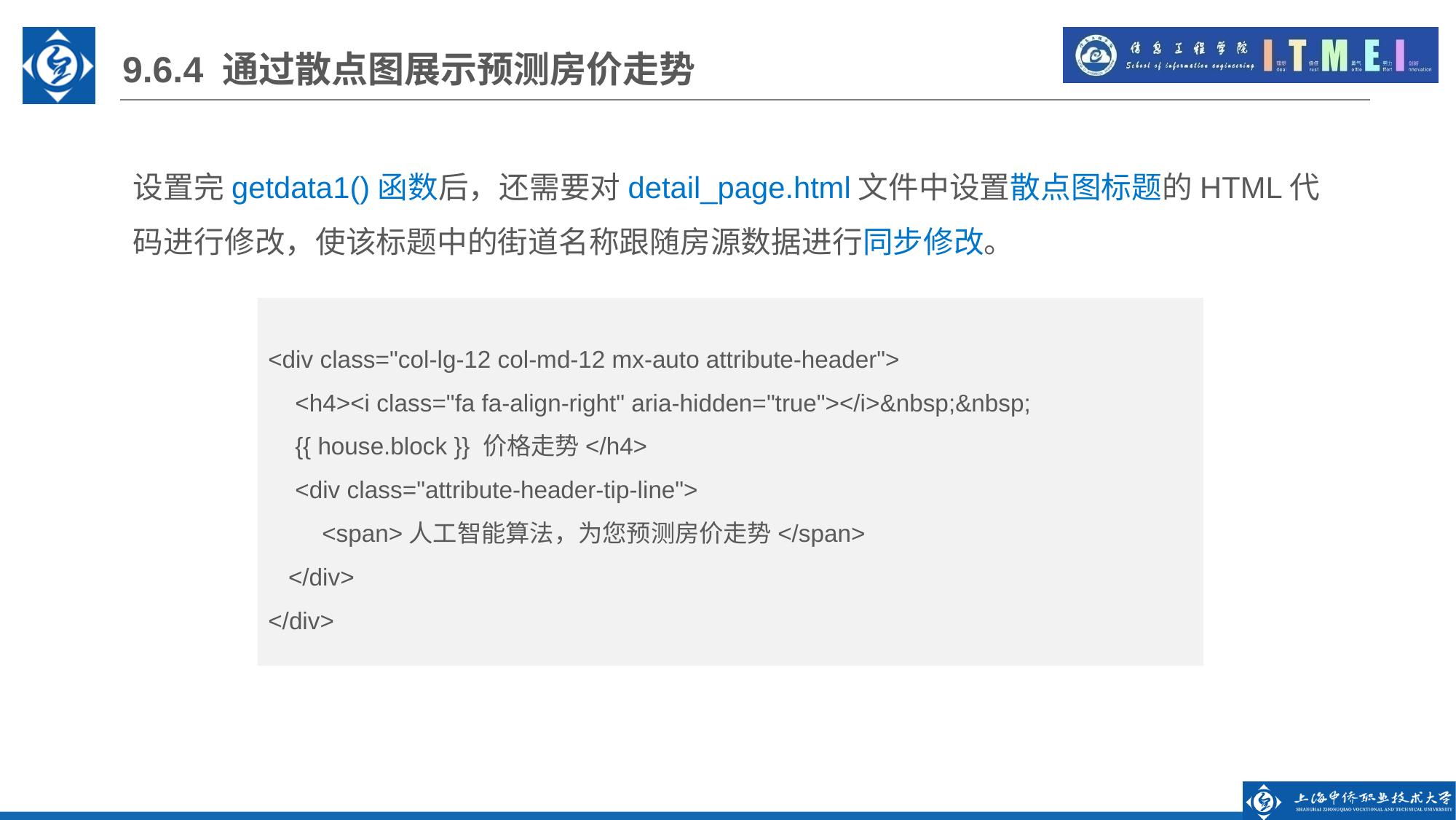

9.6.4 通过散点图展示预测房价走势
设置完getdata1()函数后，还需要对detail_page.html文件中设置散点图标题的HTML代码进行修改，使该标题中的街道名称跟随房源数据进行同步修改。
<div class="col-lg-12 col-md-12 mx-auto attribute-header">
    <h4><i class="fa fa-align-right" aria-hidden="true"></i>&nbsp;&nbsp;
    {{ house.block }} 价格走势</h4>
    <div class="attribute-header-tip-line">
        <span>人工智能算法，为您预测房价走势</span>
   </div>
</div>